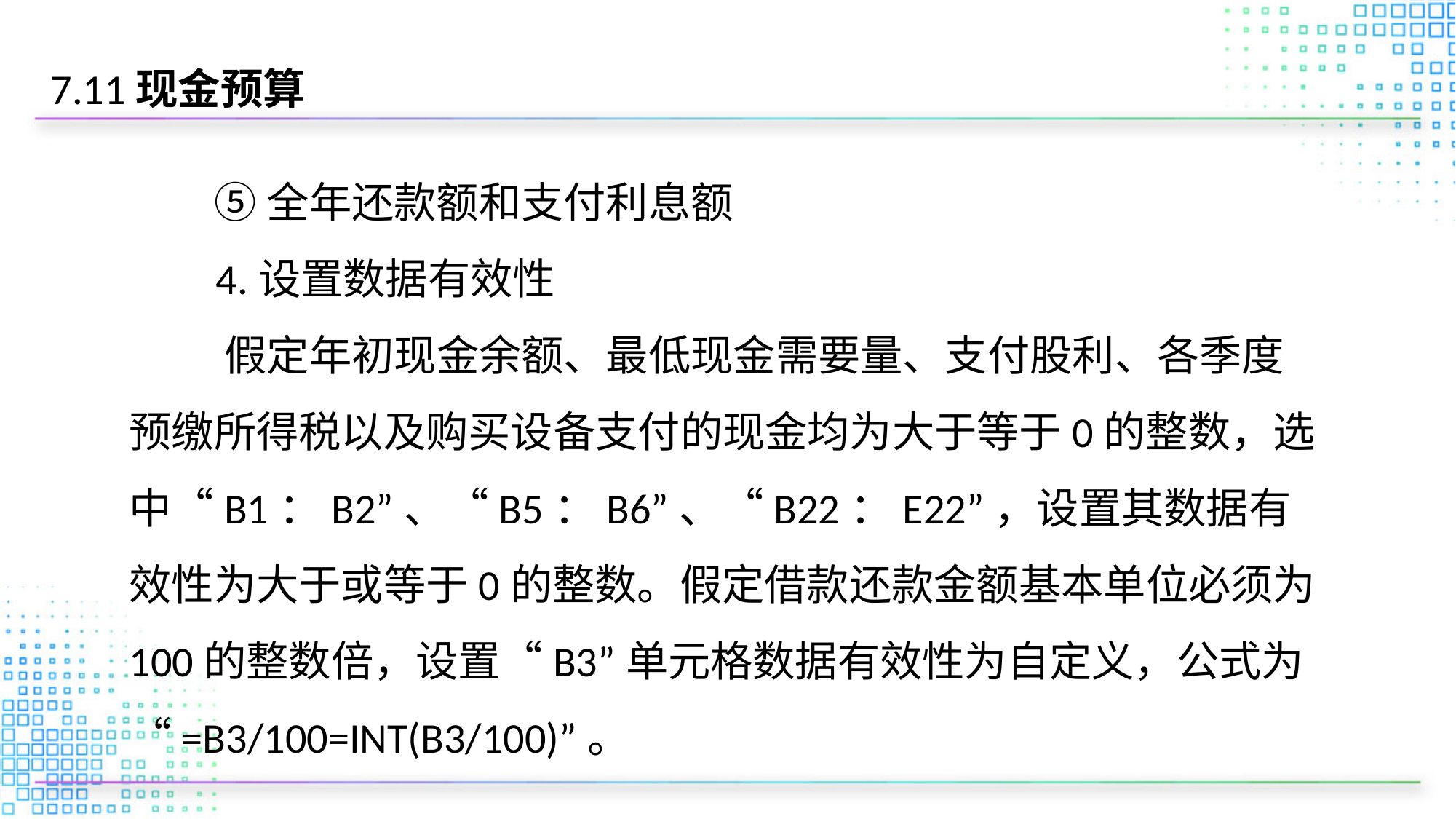

# 7.11现金预算
         ⑤全年还款额和支付利息额
         4.设置数据有效性
         假定年初现金余额、最低现金需要量、支付股利、各季度预缴所得税以及购买设备支付的现金均为大于等于0的整数，选中“B1：B2”、“B5：B6”、“B22：E22”，设置其数据有效性为大于或等于0的整数。假定借款还款金额基本单位必须为100的整数倍，设置“B3”单元格数据有效性为自定义，公式为“=B3/100=INT(B3/100)”。